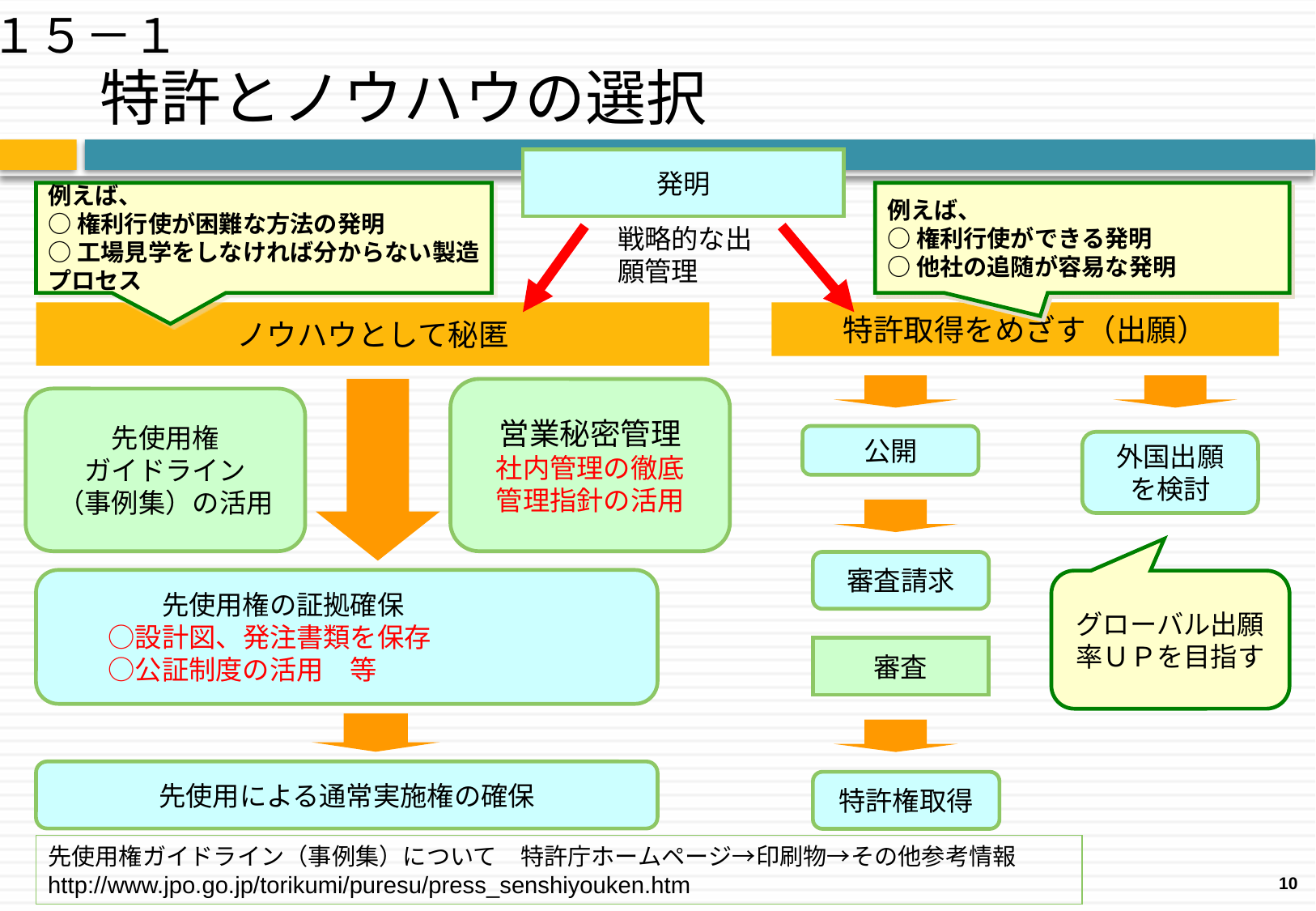

１５－１
# 特許とノウハウの選択

発明
例えば、
○権利行使が困難な方法の発明
○工場見学をしなければ分からない製造プロセス
例えば、
○権利行使ができる発明
○他社の追随が容易な発明
戦略的な出願管理

ノウハウとして秘匿
特許取得をめざす（出願）

営業秘密管理
社内管理の徹底
管理指針の活用
先使用権
ガイドライン
（事例集）の活用
公開
外国出願
を検討

審査請求
　　　　先使用権の証拠確保
　　○設計図、発注書類を保存
　　○公証制度の活用　等
グローバル出願率ＵＰを目指す
審査

先使用による通常実施権の確保
特許権取得
先使用権ガイドライン（事例集）について　特許庁ホームページ→印刷物→その他参考情報http://www.jpo.go.jp/torikumi/puresu/press_senshiyouken.htm
10